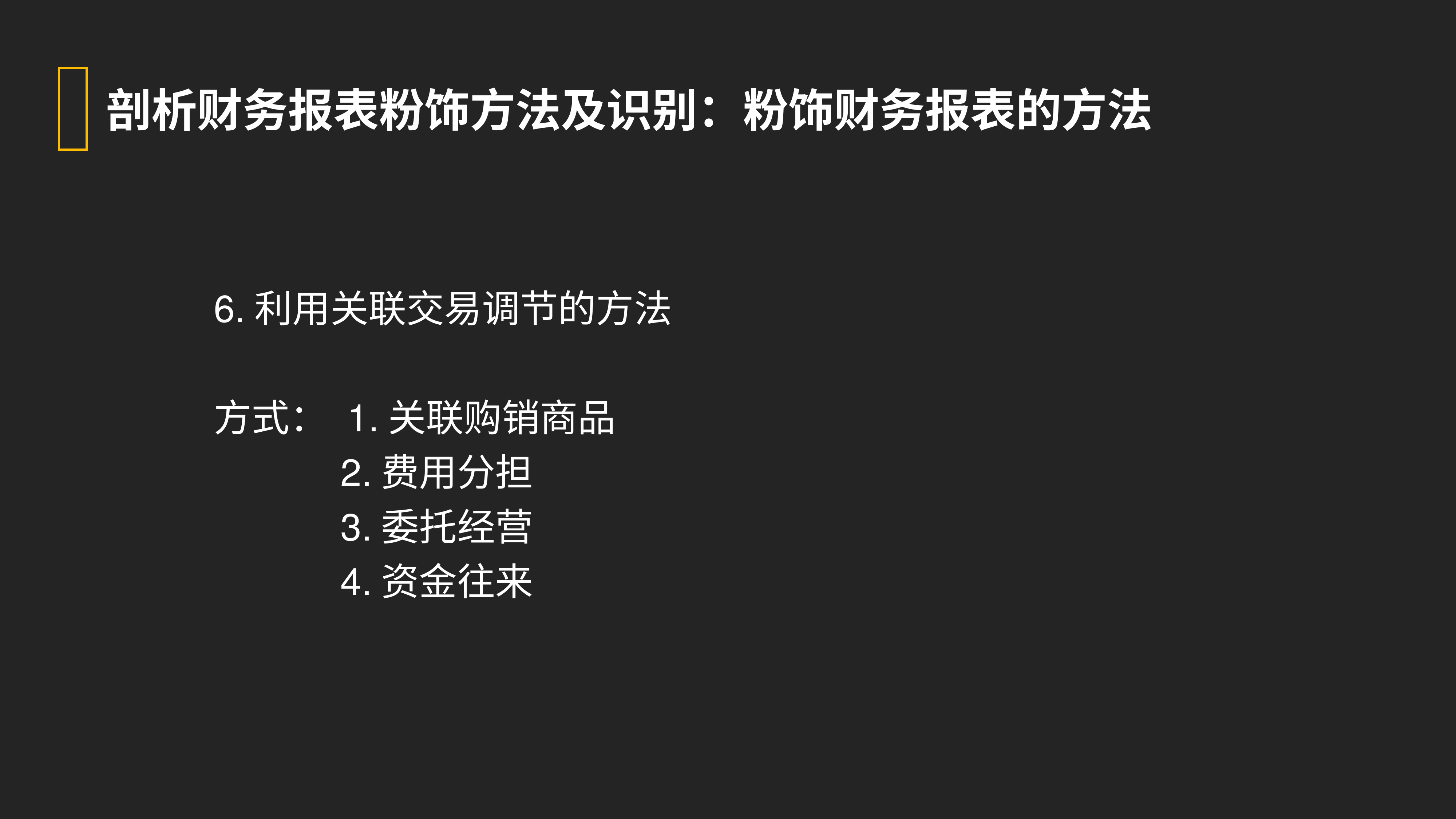

剖析财务报表粉饰方法及识别：粉饰财务报表的方法
6.利用关联交易调节的方法

方式： 1.关联购销商品
            2.费用分担
            3.委托经营
            4.资金往来